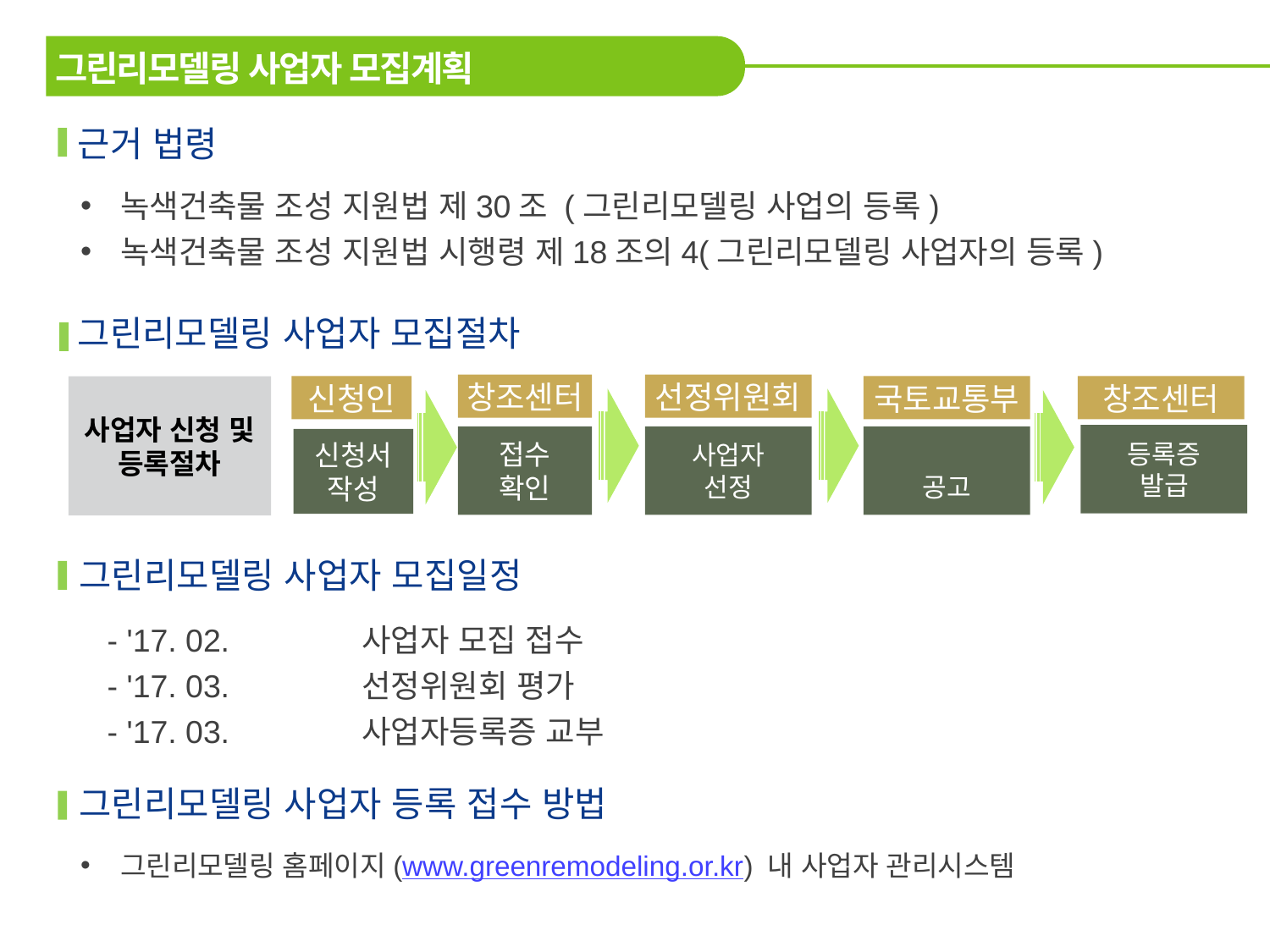

추진 경위
그린리모델링 사업자 모집계획
근거 법령

녹색건축물 조성 지원법 제30조 (그린리모델링 사업의 등록)
녹색건축물 조성 지원법 시행령 제18조의4(그린리모델링 사업자의 등록)
그린리모델링 사업자 모집절차

창조센터
선정위원회
사업자 신청 및 등록절차
신청인
국토교통부
창조센터

등록증
발급
접수
확인
사업자
선정
공고
신청서
작성
그린리모델링 사업자 모집일정

   - '17. 02.              사업자 모집 접수
   - '17. 03.              선정위원회 평가
   - '17. 03.              사업자등록증 교부
그린리모델링 사업자 등록 접수 방법

그린리모델링 홈페이지(www.greenremodeling.or.kr) 내 사업자 관리시스템